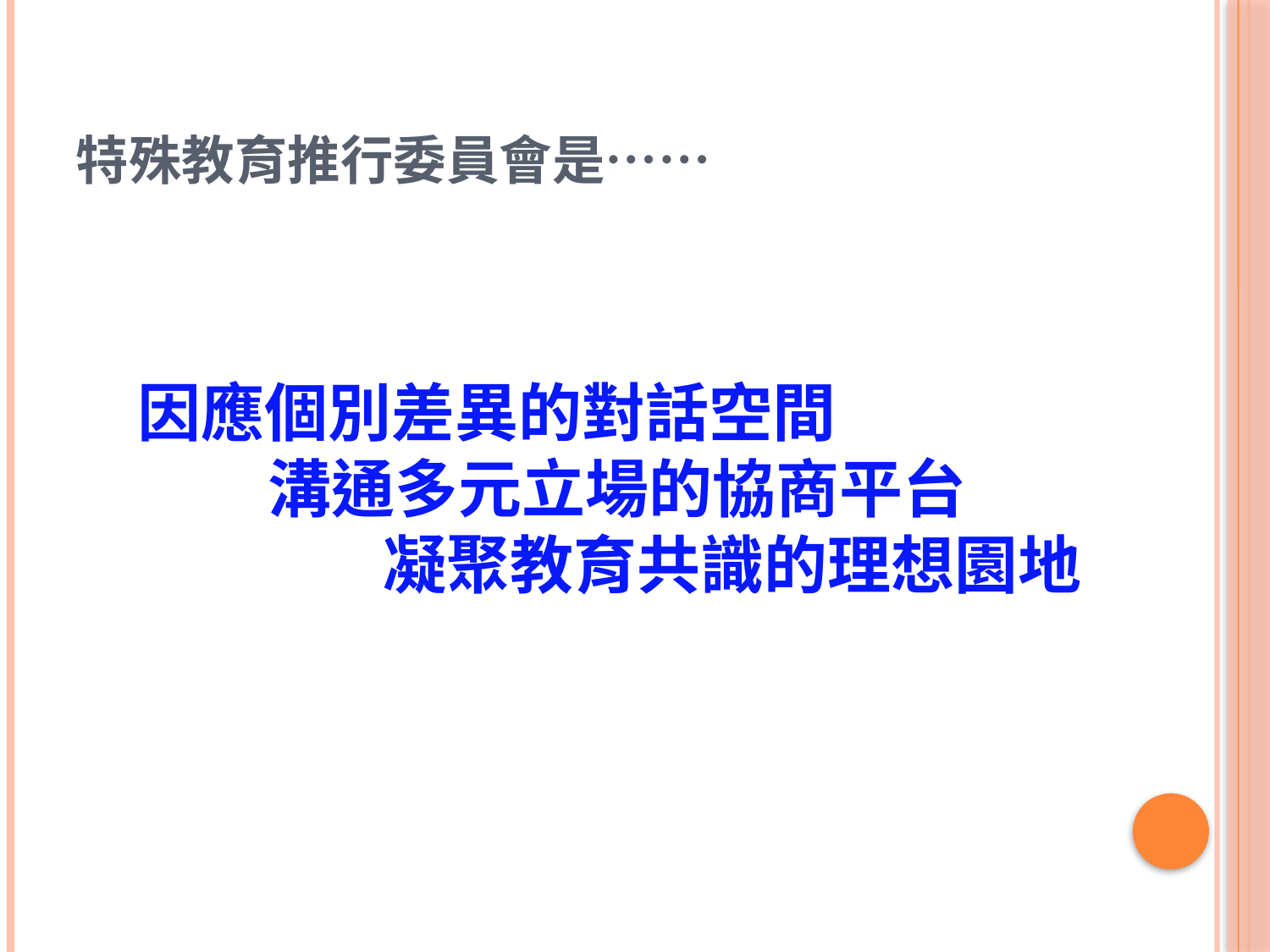

# 特殊教育推行委員會是……
因應個別差異的對話空間
        溝通多元立場的協商平台
                凝聚教育共識的理想園地